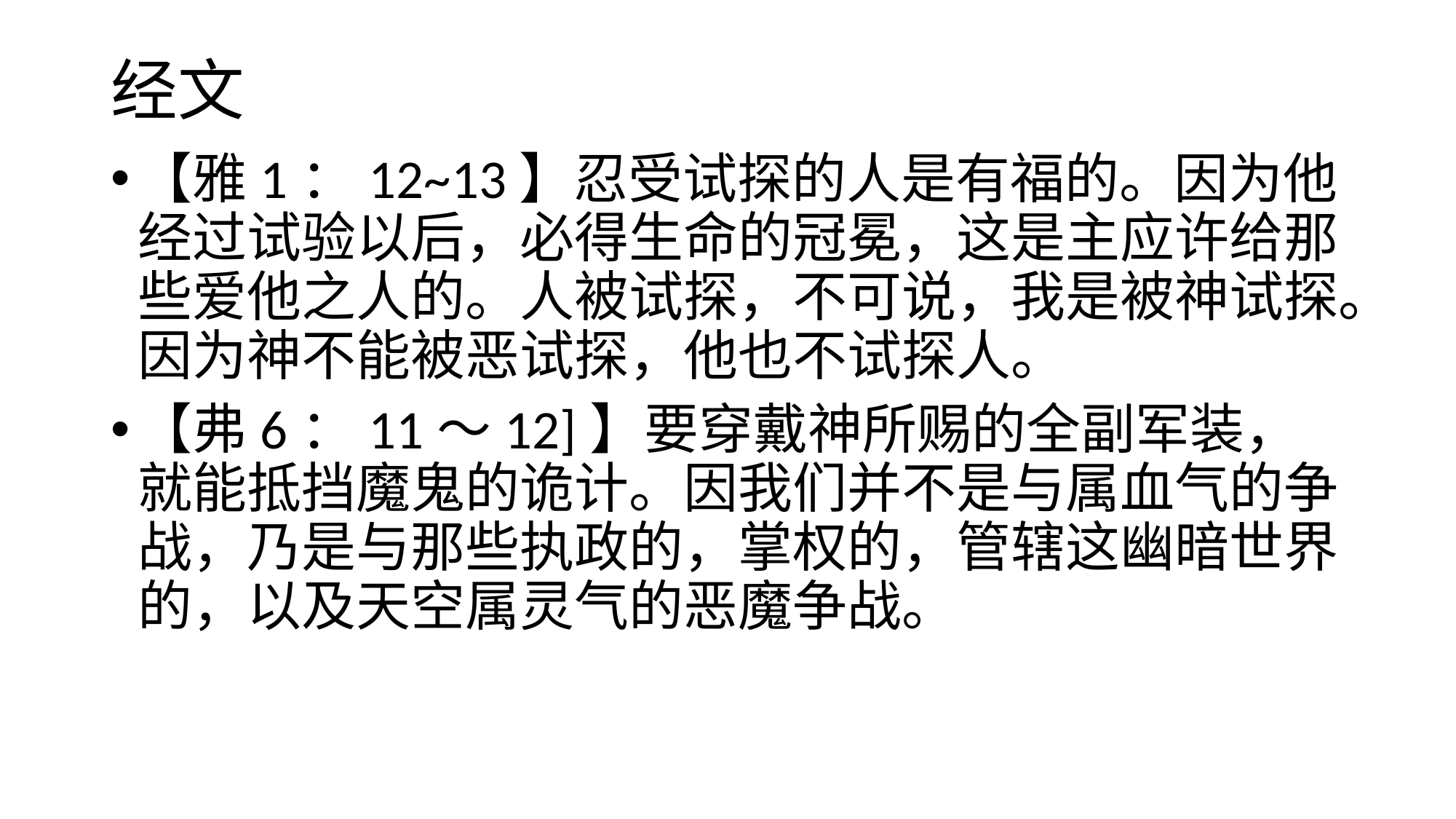

# 经文
【雅1：12~13】忍受试探的人是有福的。因为他经过试验以后，必得生命的冠冕，这是主应许给那些爱他之人的。人被试探，不可说，我是被神试探。因为神不能被恶试探，他也不试探人。
【弗6：11～12]】要穿戴神所赐的全副军装，就能抵挡魔鬼的诡计。因我们并不是与属血气的争战，乃是与那些执政的，掌权的，管辖这幽暗世界的，以及天空属灵气的恶魔争战。